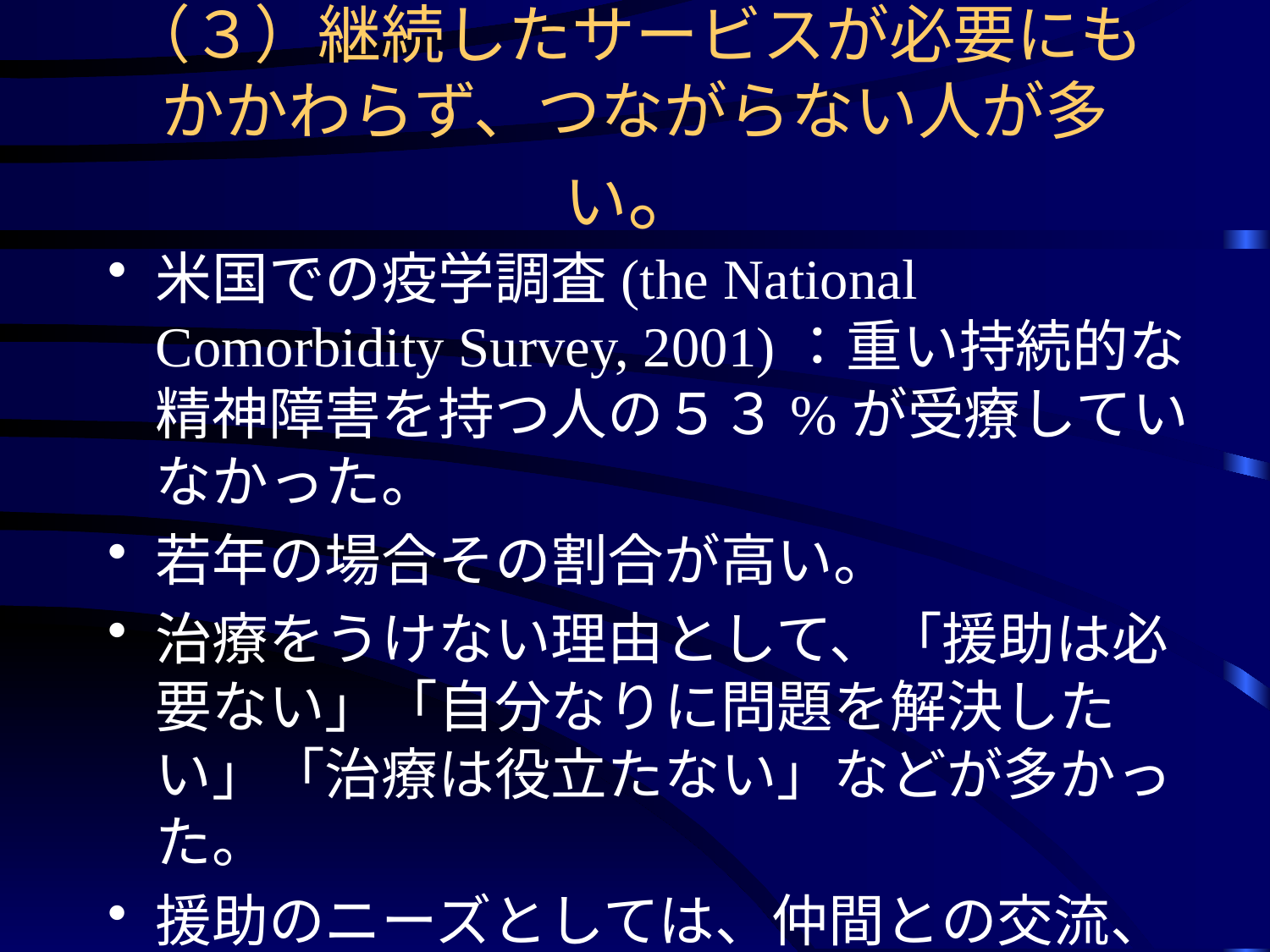

# （３）継続したサービスが必要にもかかわらず、つながらない人が多い。
米国での疫学調査(the National Comorbidity Survey, 2001)：重い持続的な精神障害を持つ人の５３%が受療していなかった。
若年の場合その割合が高い。
治療をうけない理由として、「援助は必要ない」「自分なりに問題を解決したい」「治療は役立たない」などが多かった。
援助のニーズとしては、仲間との交流、親密な交際、心理的な苦痛の軽減が挙げられた。